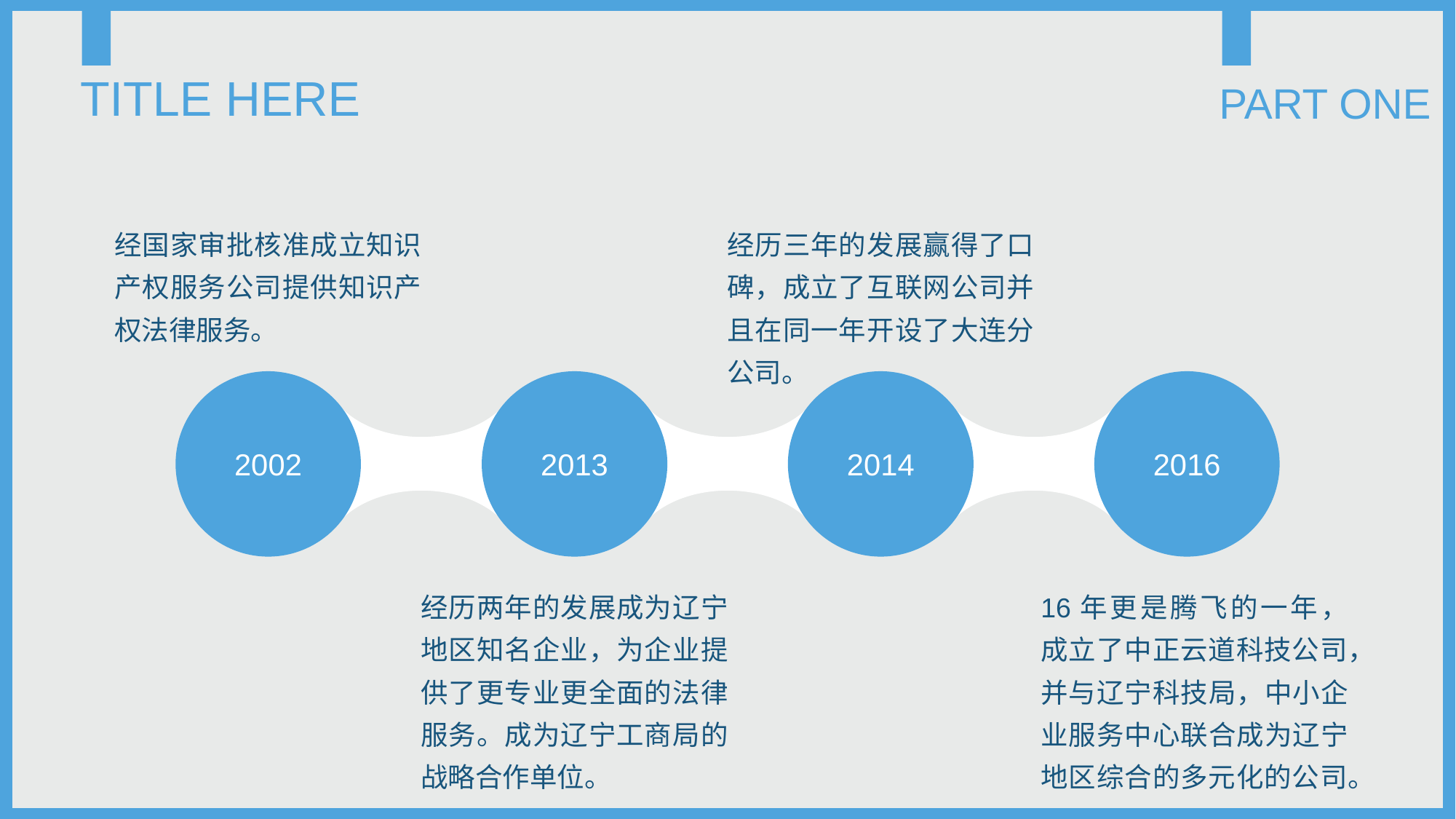

TITLE HERE
PART ONE
经国家审批核准成立知识产权服务公司提供知识产权法律服务。
经历三年的发展赢得了口碑，成立了互联网公司并且在同一年开设了大连分公司。
2002
2013
2014
2016

经历两年的发展成为辽宁地区知名企业，为企业提供了更专业更全面的法律服务。成为辽宁工商局的战略合作单位。
16年更是腾飞的一年，成立了中正云道科技公司，并与辽宁科技局，中小企业服务中心联合成为辽宁地区综合的多元化的公司。